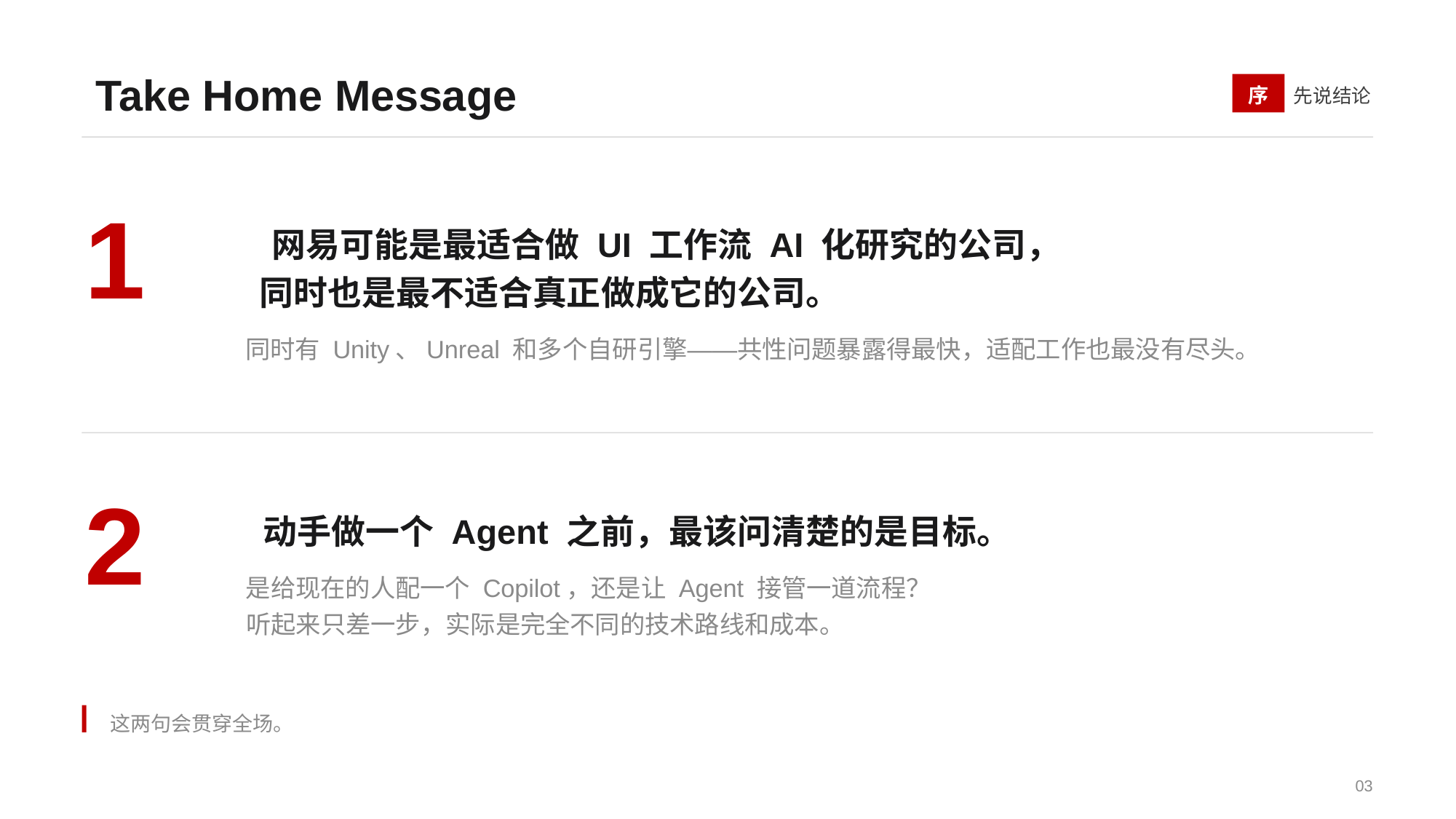

Take Home Message

序
先说结论

1
网易可能是最适合做 UI 工作流 AI 化研究的公司，
同时也是最不适合真正做成它的公司。
同时有 Unity、Unreal 和多个自研引擎——共性问题暴露得最快，适配工作也最没有尽头。

2
动手做一个 Agent 之前，最该问清楚的是目标。
是给现在的人配一个 Copilot，还是让 Agent 接管一道流程？
听起来只差一步，实际是完全不同的技术路线和成本。

这两句会贯穿全场。
03